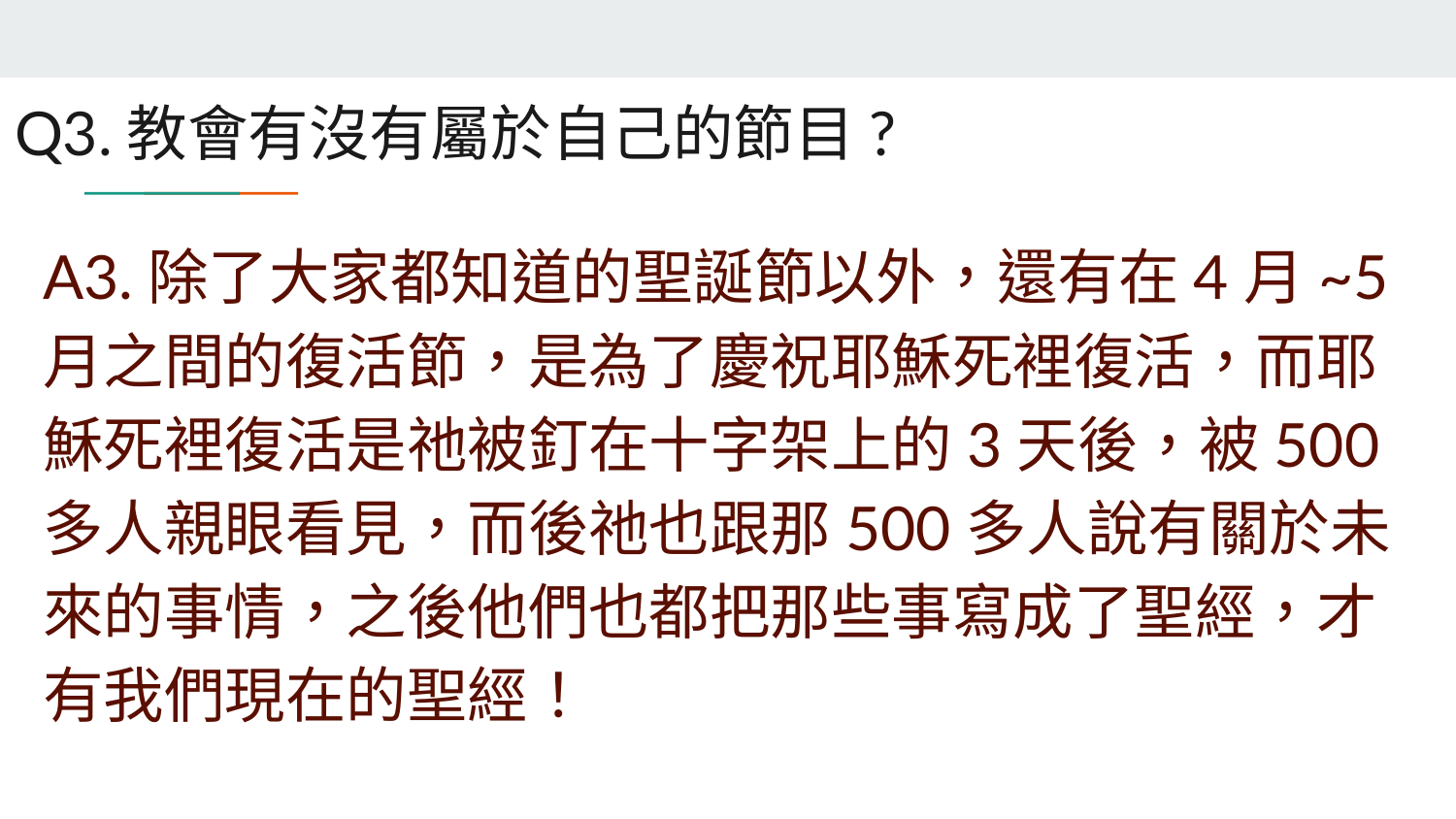

# Q3.教會有沒有屬於自己的節目?
A3.除了大家都知道的聖誕節以外，還有在4月~5月之間的復活節，是為了慶祝耶穌死裡復活，而耶穌死裡復活是祂被釘在十字架上的3天後，被500多人親眼看見，而後祂也跟那500多人說有關於未來的事情，之後他們也都把那些事寫成了聖經，才有我們現在的聖經！